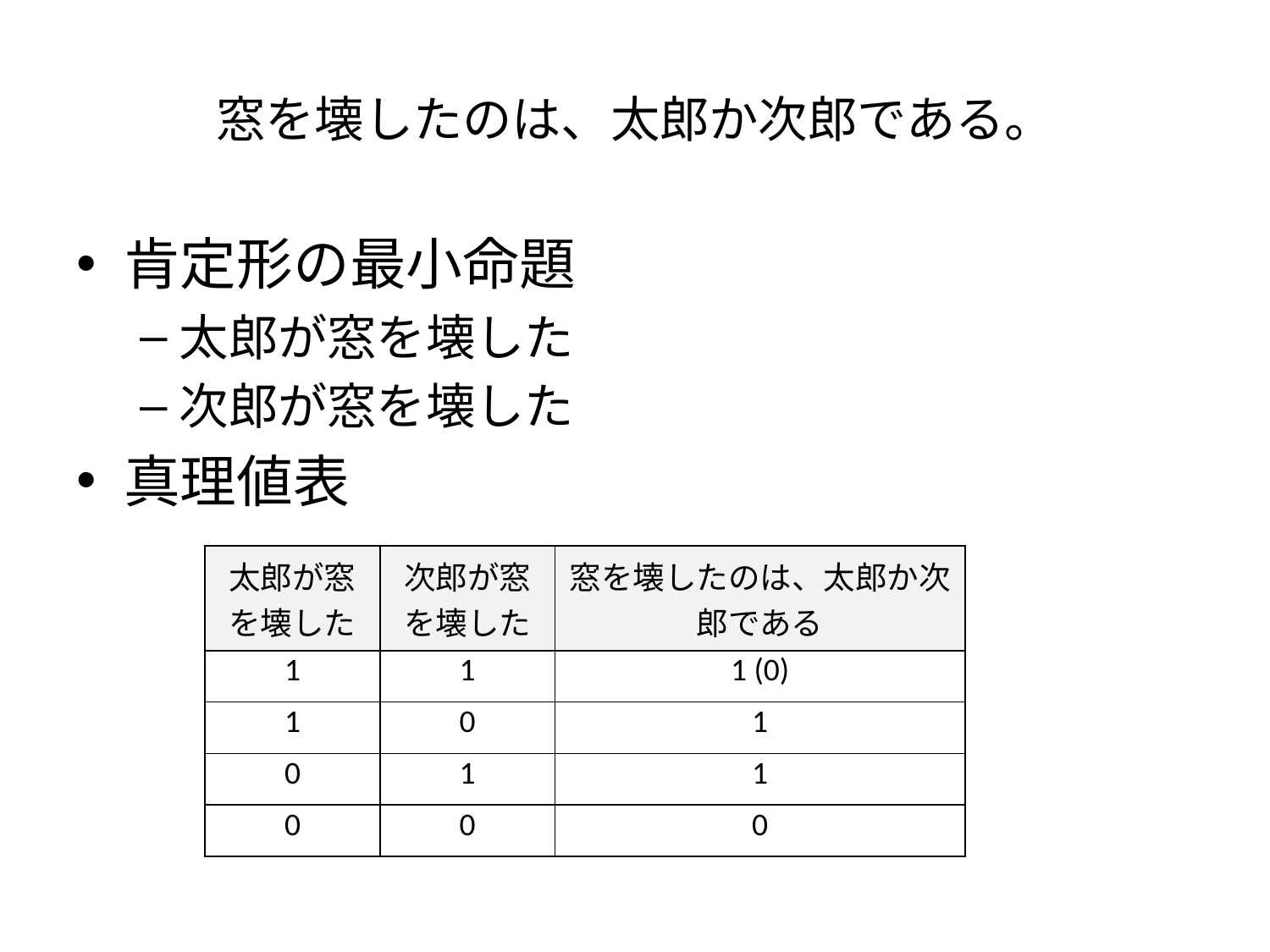

# 窓を壊したのは、太郎か次郎である。
肯定形の最小命題
太郎が窓を壊した
次郎が窓を壊した
真理値表
| 太郎が窓を壊した | 次郎が窓を壊した | 窓を壊したのは、太郎か次郎である |
| --- | --- | --- |
| 1 | 1 | 1 (0) |
| 1 | 0 | 1 |
| 0 | 1 | 1 |
| 0 | 0 | 0 |